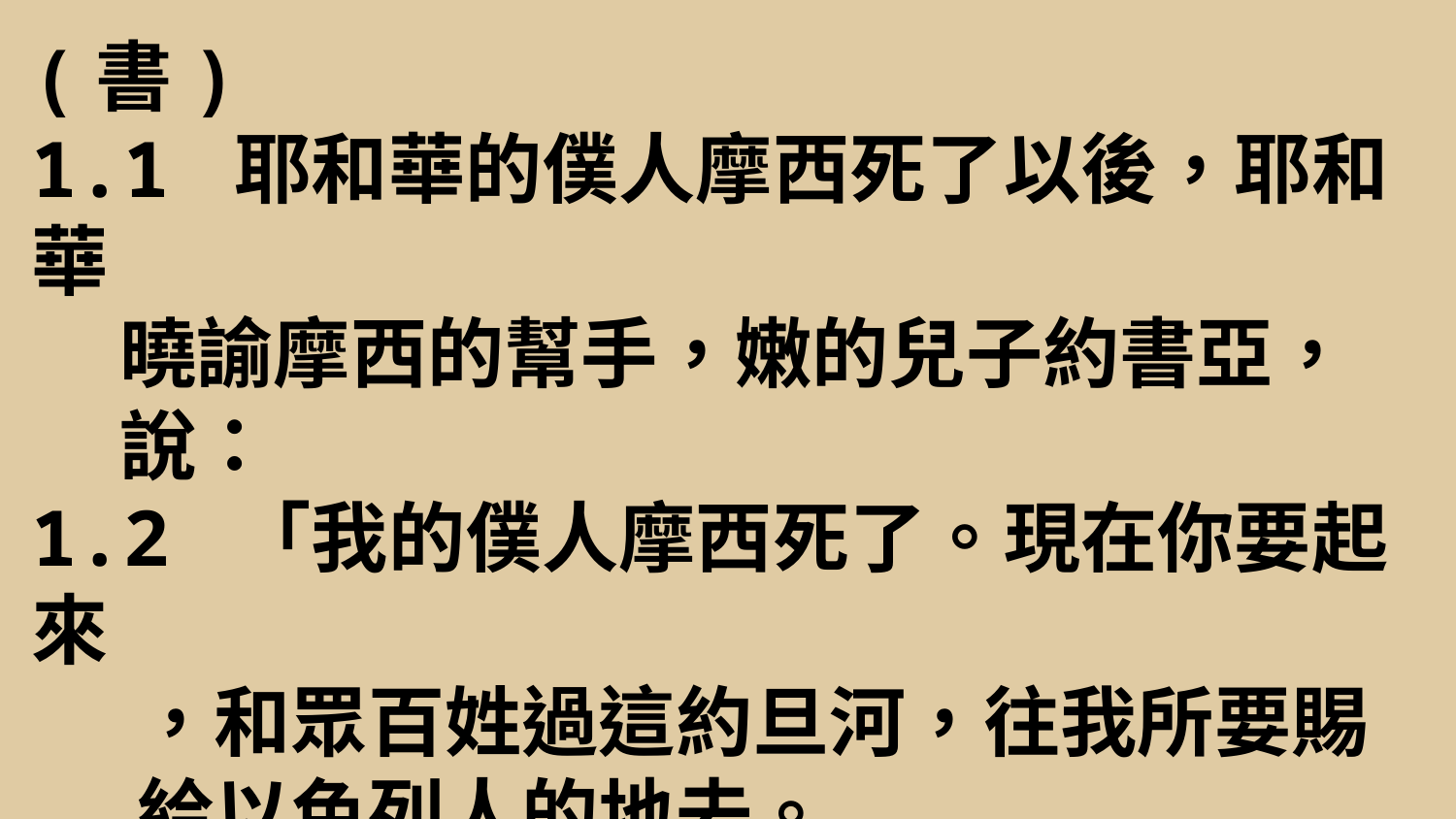

(書)
1.1 耶和華的僕人摩西死了以後，耶和華
    曉諭摩西的幫手，嫩的兒子約書亞，
    說：
1.2 「我的僕人摩西死了。現在你要起來
     ，和眾百姓過這約旦河，往我所要賜
     給以色列人的地去。